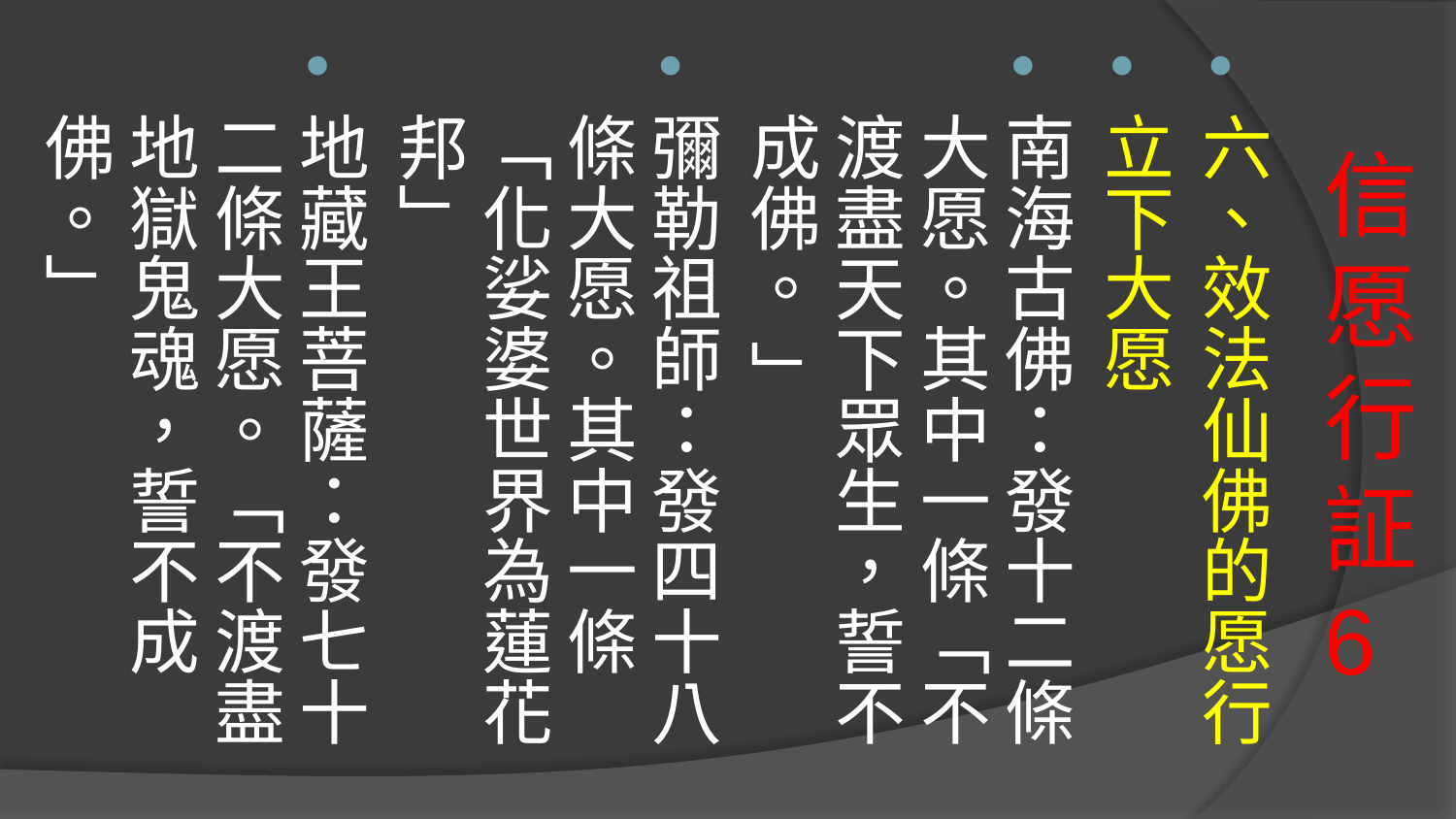

六、效法仙佛的愿行
立下大愿
南海古佛：發十二條大愿。其中一條「不渡盡天下眾生，誓不成佛。 」
彌勒祖師：發四十八條大愿。其中一條「化娑婆世界為蓮花邦」
地藏王菩薩：發七十二條大愿。「不渡盡地獄鬼魂，誓不成佛。」
# 信愿行証 6